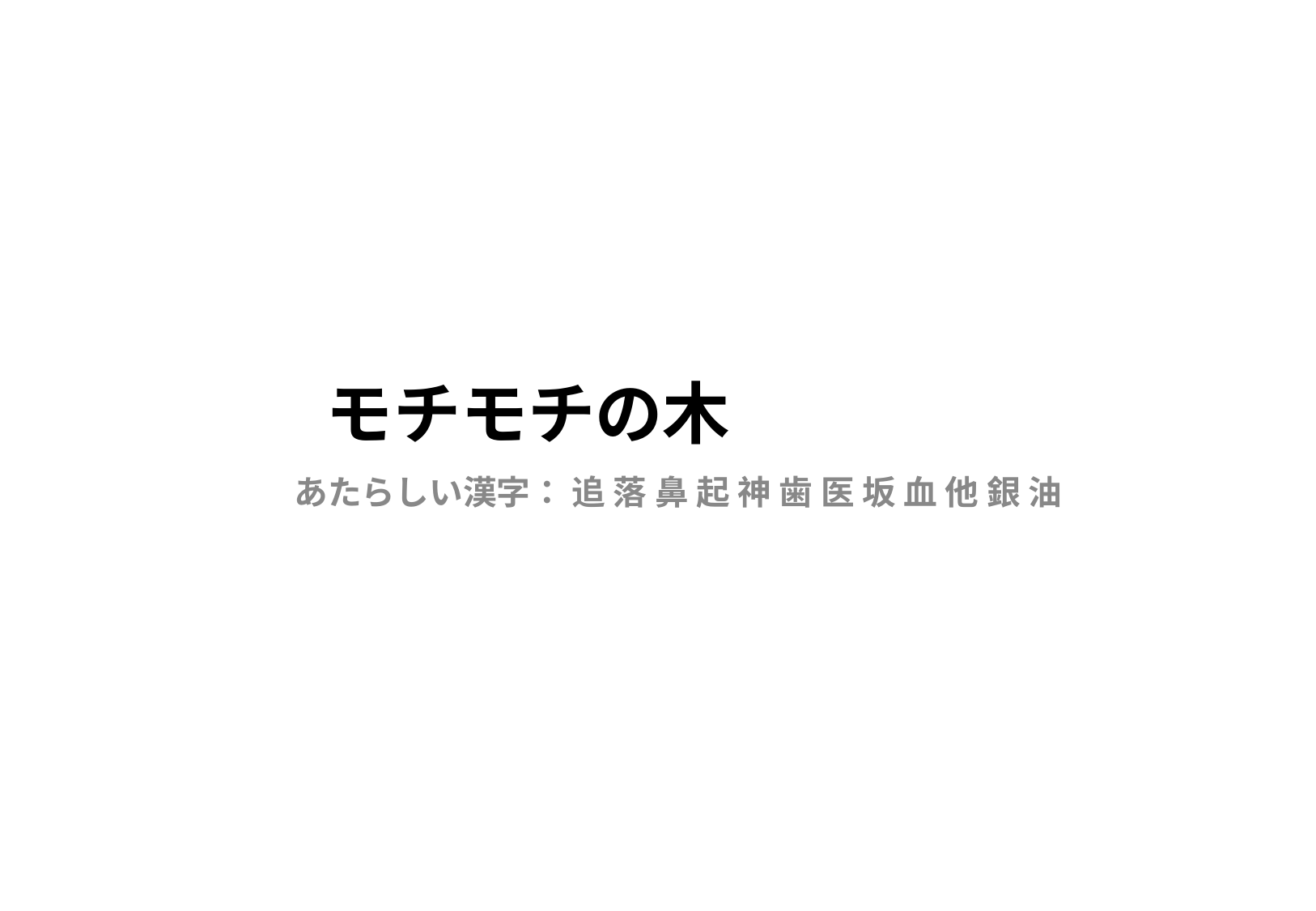

# モチモチの木
あたらしい漢字： 追 落 鼻 起 神 歯 医 坂 血 他 銀 油